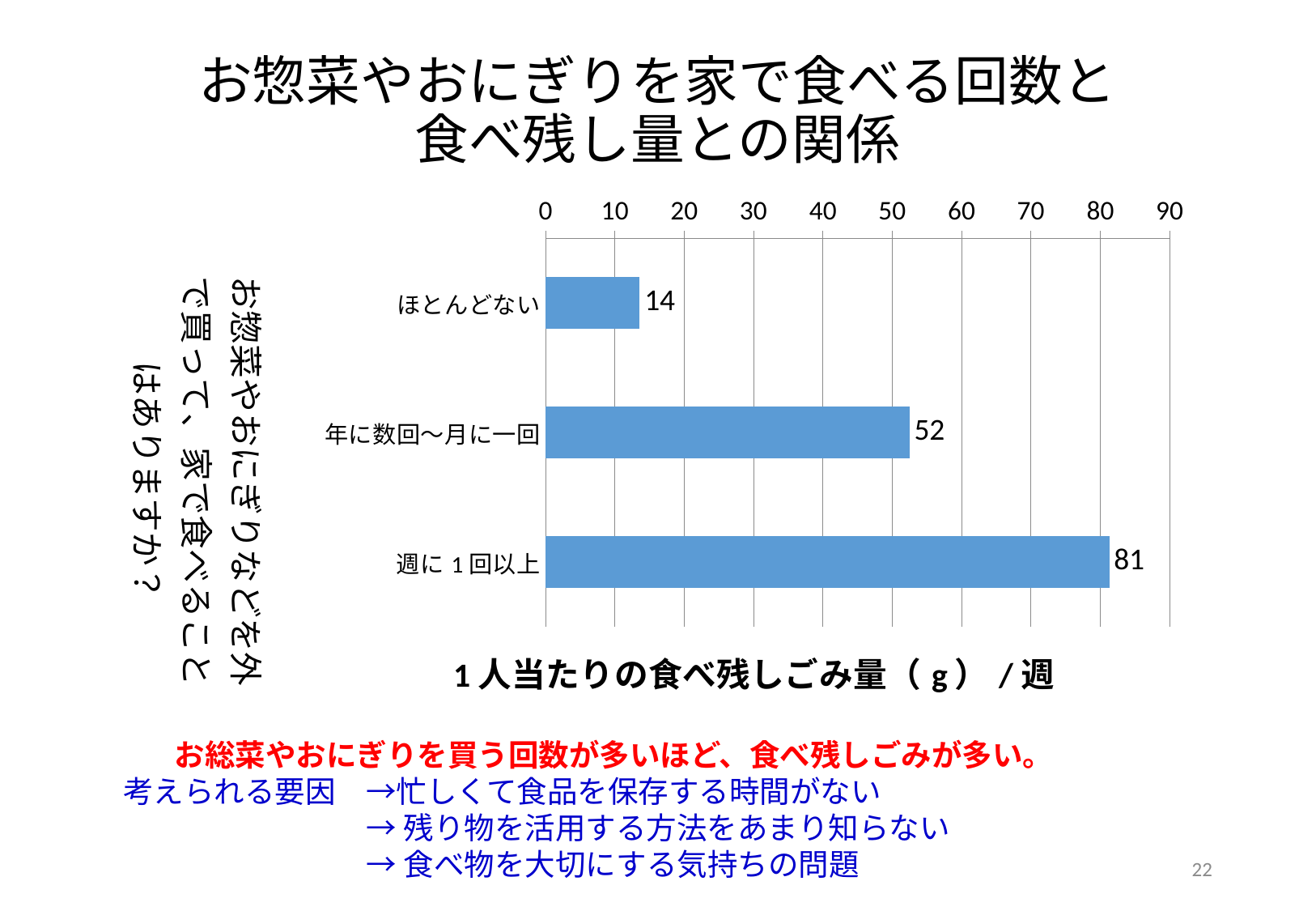

# お惣菜やおにぎりを家で食べる回数と 食べ残し量との関係

### Chart

| Category |  |
|---|---|
| ほとんどない | 13.571428571428571 |
| 年に数回～月に一回 | 52.478813559322 |
| 週に1回以上 | 81.29411764705883 |
お総菜やおにぎりを買う回数が多いほど、食べ残しごみが多い。
考えられる要因	→忙しくて食品を保存する時間がない
		→残り物を活用する方法をあまり知らない
		→食べ物を大切にする気持ちの問題

22